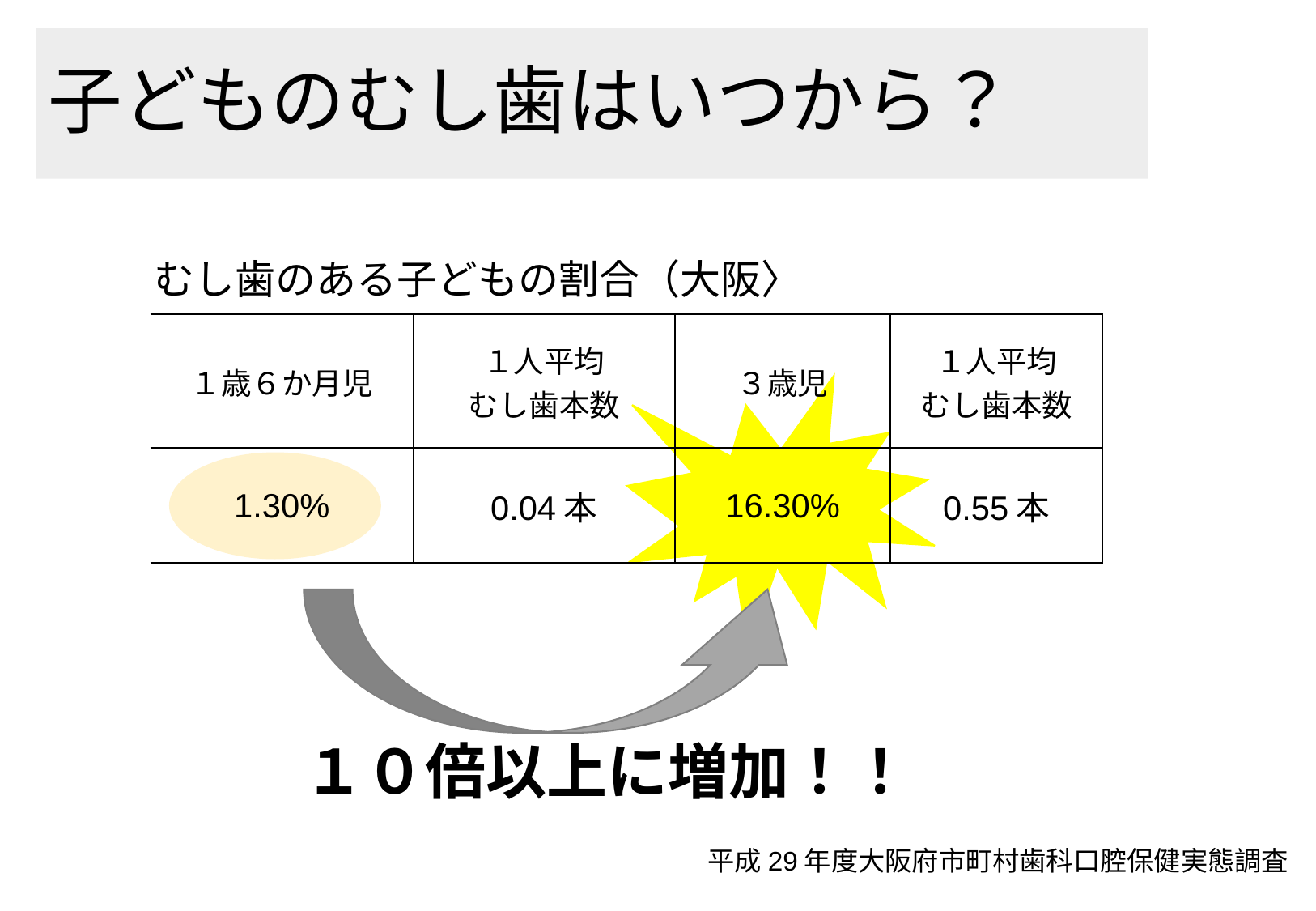

# 子どものむし歯はいつから？
むし歯のある子どもの割合（大阪〉
| １歳６か月児 | １人平均 むし歯本数 | ３歳児 | １人平均 むし歯本数 |
| --- | --- | --- | --- |
| 1.30% | 0.04本 | 16.30% | 0.55本 |

１０倍以上に増加！！
平成29年度大阪府市町村歯科口腔保健実態調査